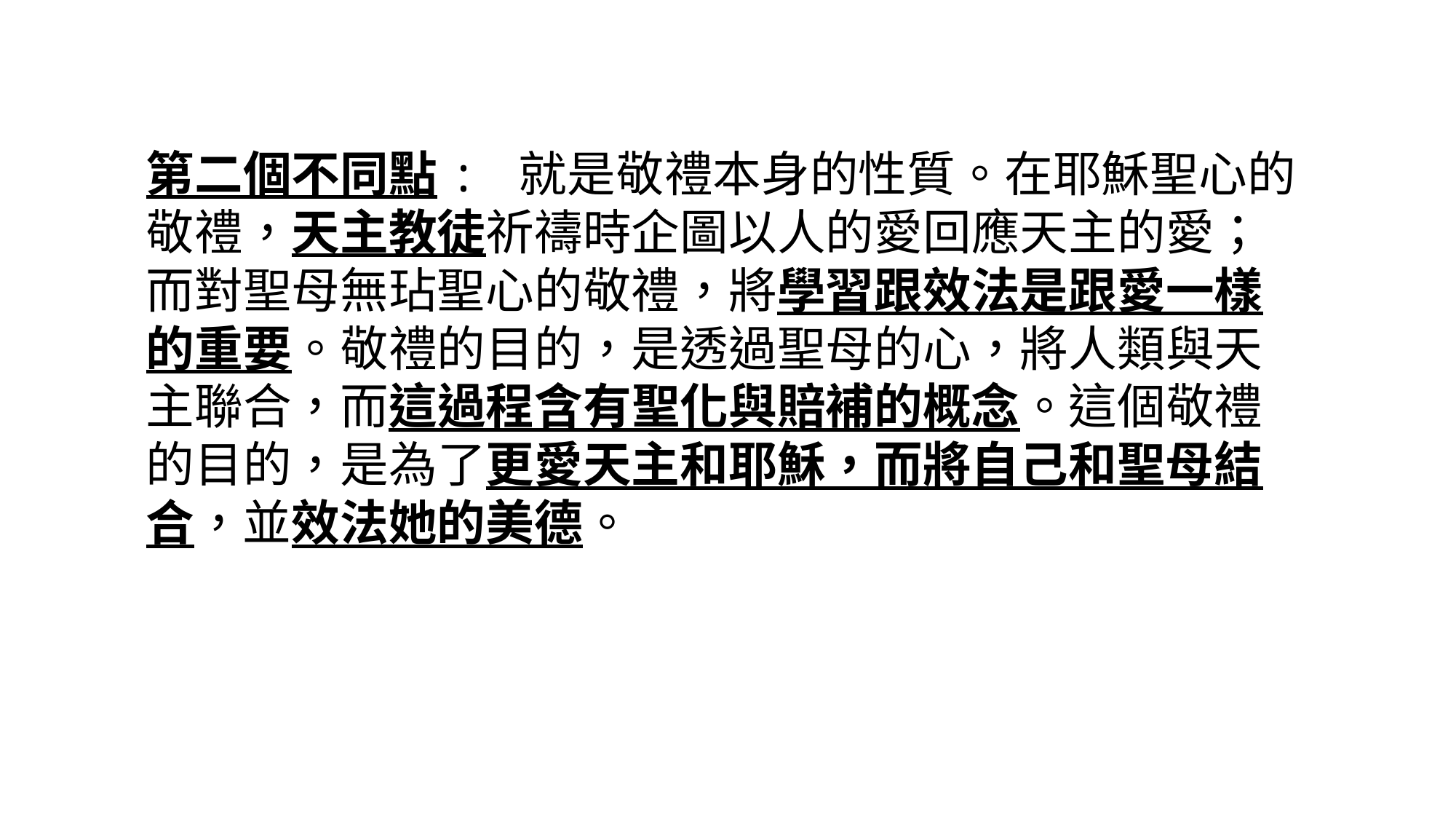

第二個不同點: 就是敬禮本身的性質。在耶穌聖心的敬禮，天主教徒祈禱時企圖以人的愛回應天主的愛；而對聖母無玷聖心的敬禮，將學習跟效法是跟愛一樣的重要。敬禮的目的，是透過聖母的心，將人類與天主聯合，而這過程含有聖化與賠補的概念。這個敬禮的目的，是為了更愛天主和耶穌，而將自己和聖母結合，並效法她的美德。